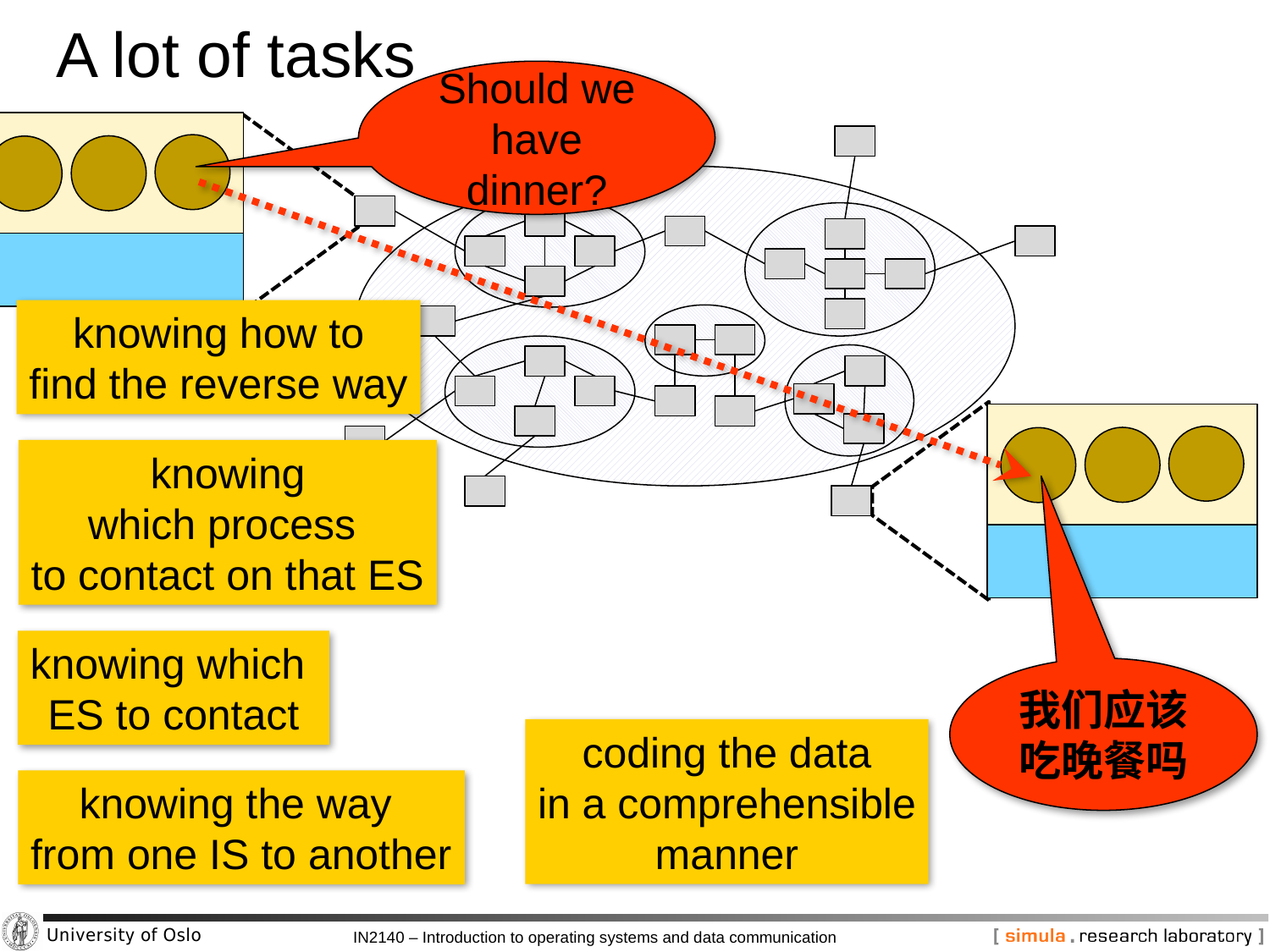

# A lot of tasks
Should we have dinner?

knowing how to
find the reverse way

knowing
which process
to contact on that ES

knowing which
ES to contact
我们应该吃晚餐吗
coding the data
in a comprehensible
manner
knowing the way
from one IS to another